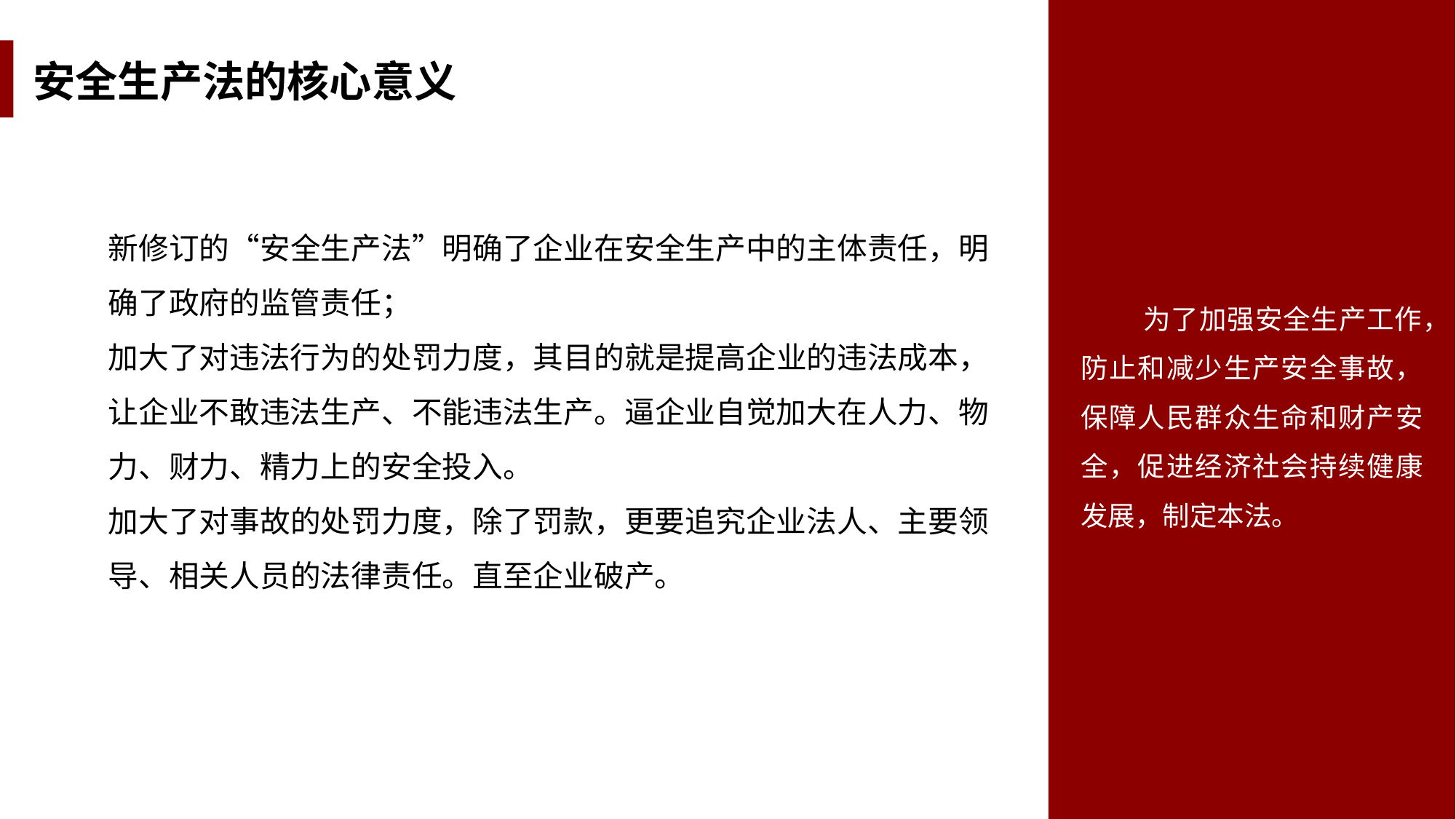

安全生产法的核心意义
新修订的“安全生产法”明确了企业在安全生产中的主体责任，明确了政府的监管责任；
加大了对违法行为的处罚力度，其目的就是提高企业的违法成本，让企业不敢违法生产、不能违法生产。逼企业自觉加大在人力、物力、财力、精力上的安全投入。
加大了对事故的处罚力度，除了罚款，更要追究企业法人、主要领导、相关人员的法律责任。直至企业破产。
        为了加强安全生产工作，防止和减少生产安全事故，保障人民群众生命和财产安全，促进经济社会持续健康发展，制定本法。